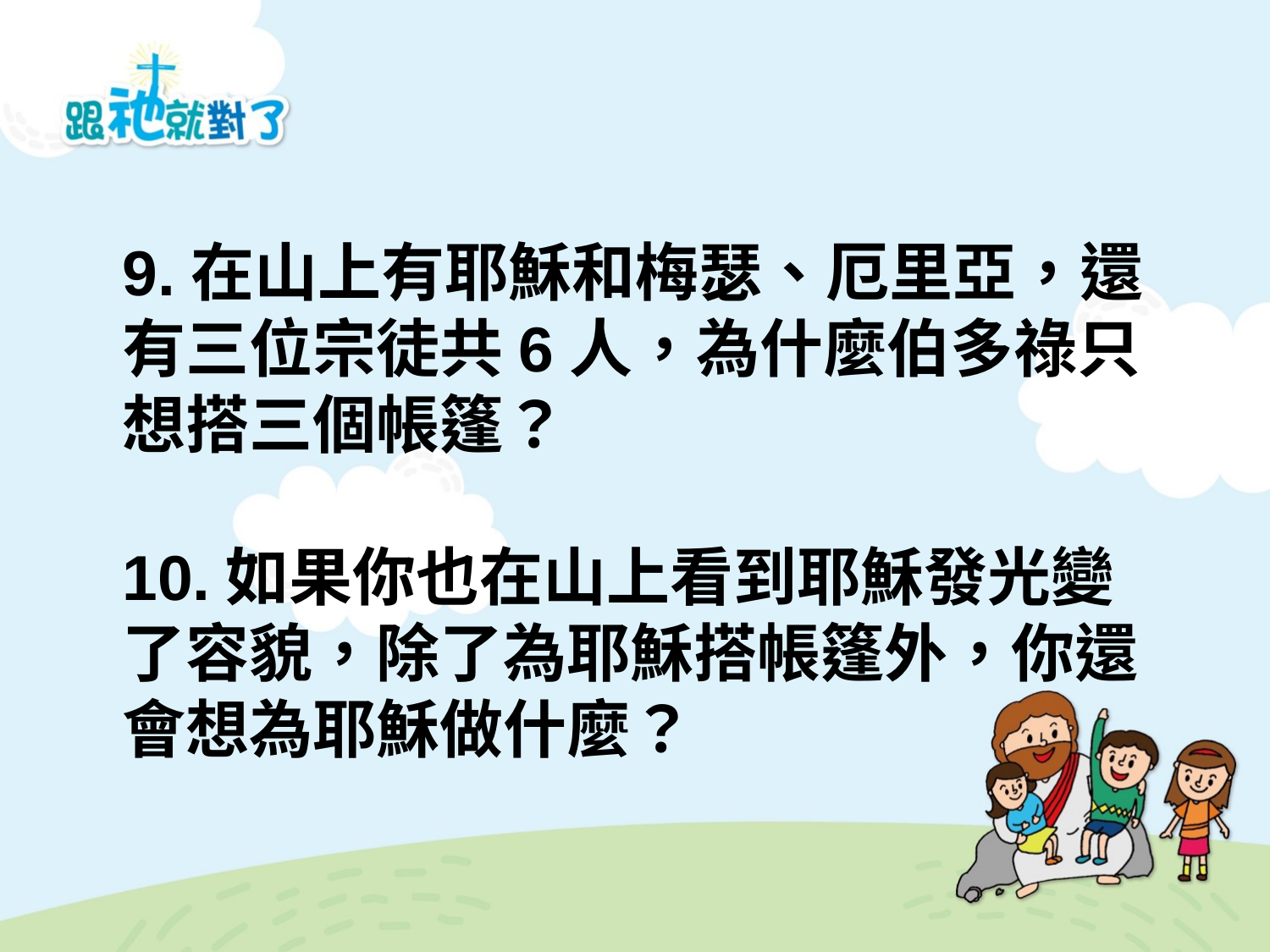

9.在山上有耶穌和梅瑟、厄里亞，還有三位宗徒共6人，為什麼伯多祿只想搭三個帳篷？

10.如果你也在山上看到耶穌發光變了容貌，除了為耶穌搭帳篷外，你還會想為耶穌做什麼？